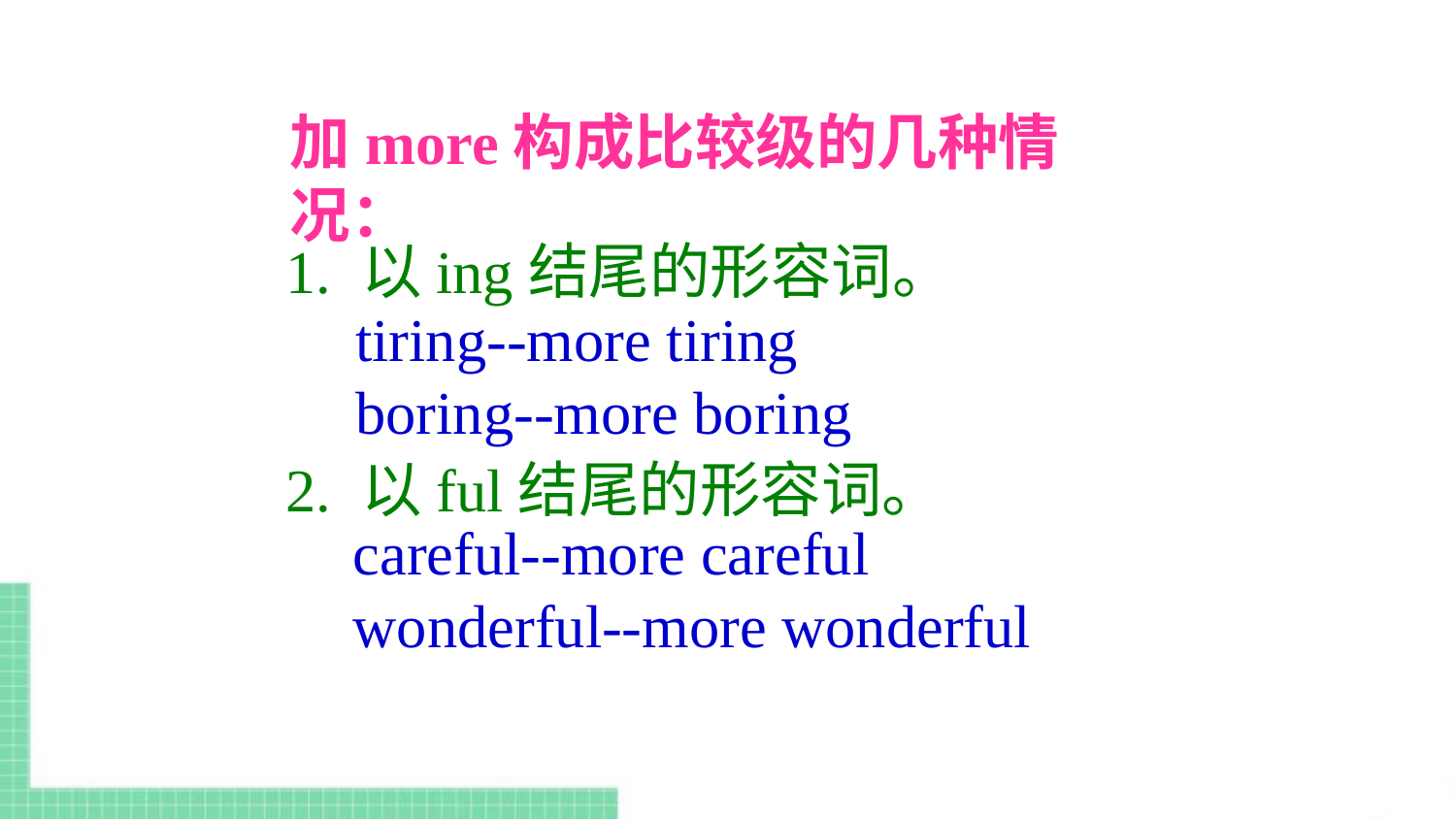

加more构成比较级的几种情况：
1. 以ing结尾的形容词。

2. 以ful结尾的形容词。

tiring--more tiring
boring--more boring
careful--more careful
wonderful--more wonderful